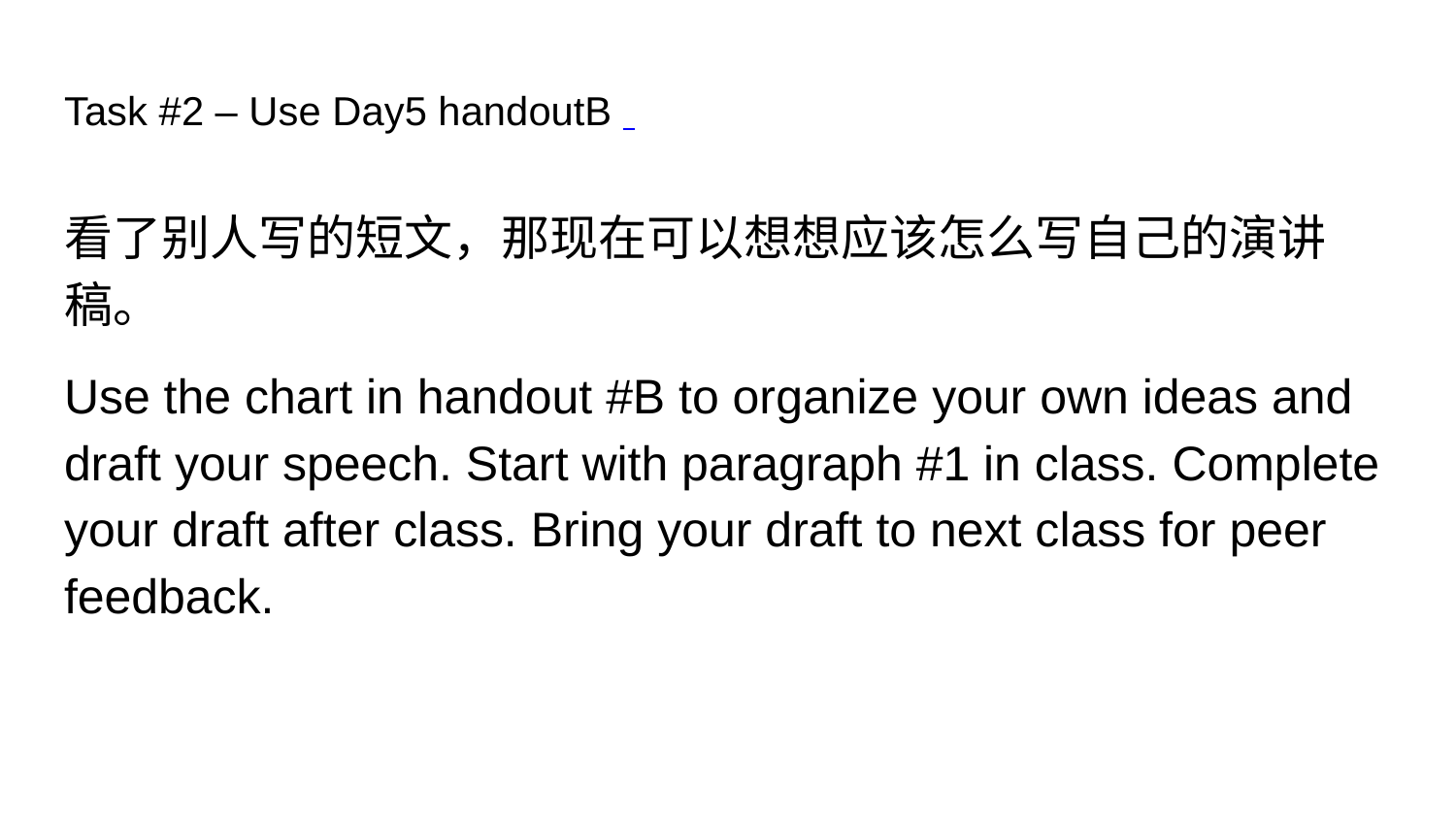

# Task #2 – Use Day5 handoutB
看了别人写的短文，那现在可以想想应该怎么写自己的演讲稿。
Use the chart in handout #B to organize your own ideas and draft your speech. Start with paragraph #1 in class. Complete your draft after class. Bring your draft to next class for peer feedback.